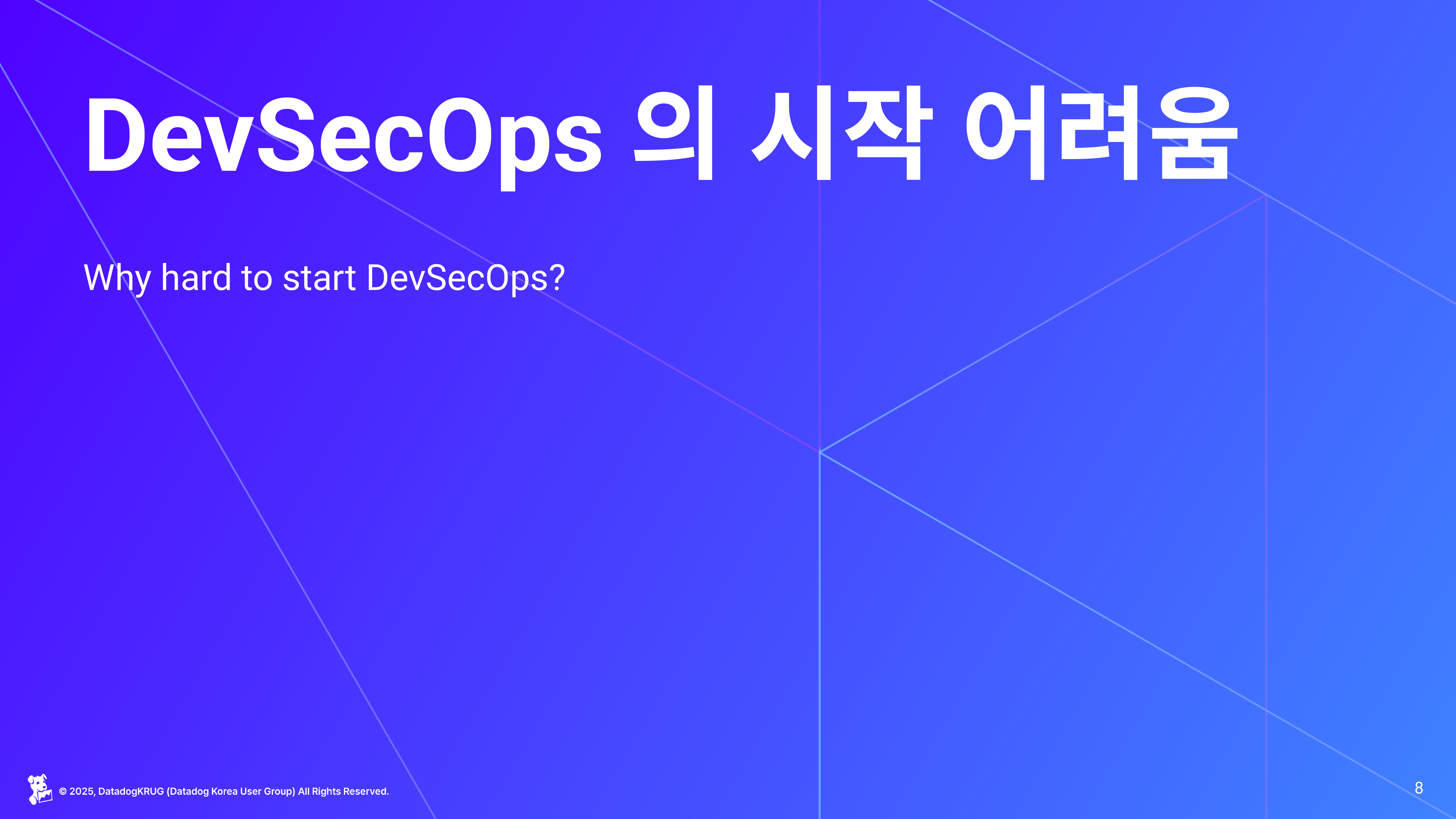

# DevSecOps의 시작 어려움
Why hard to start DevSecOps?
8